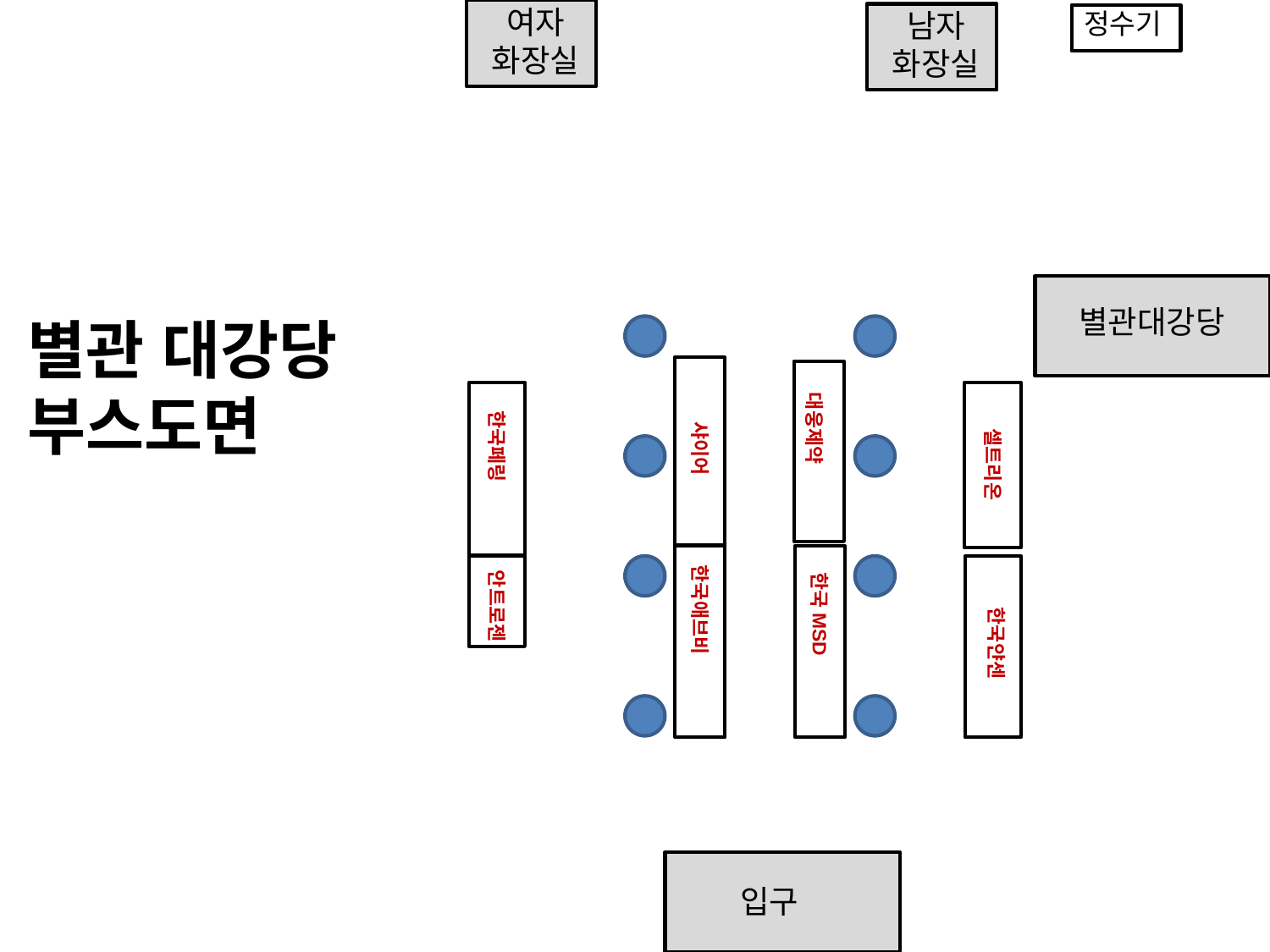

남자
화장실
정수기
여자
화장실

별관대강당
별관 대강당
부스도면

대웅제약
   한국페링
샤이어

셀트리온
                   한국애브비

안트로젠
            한국얀센
한국MSD

입구